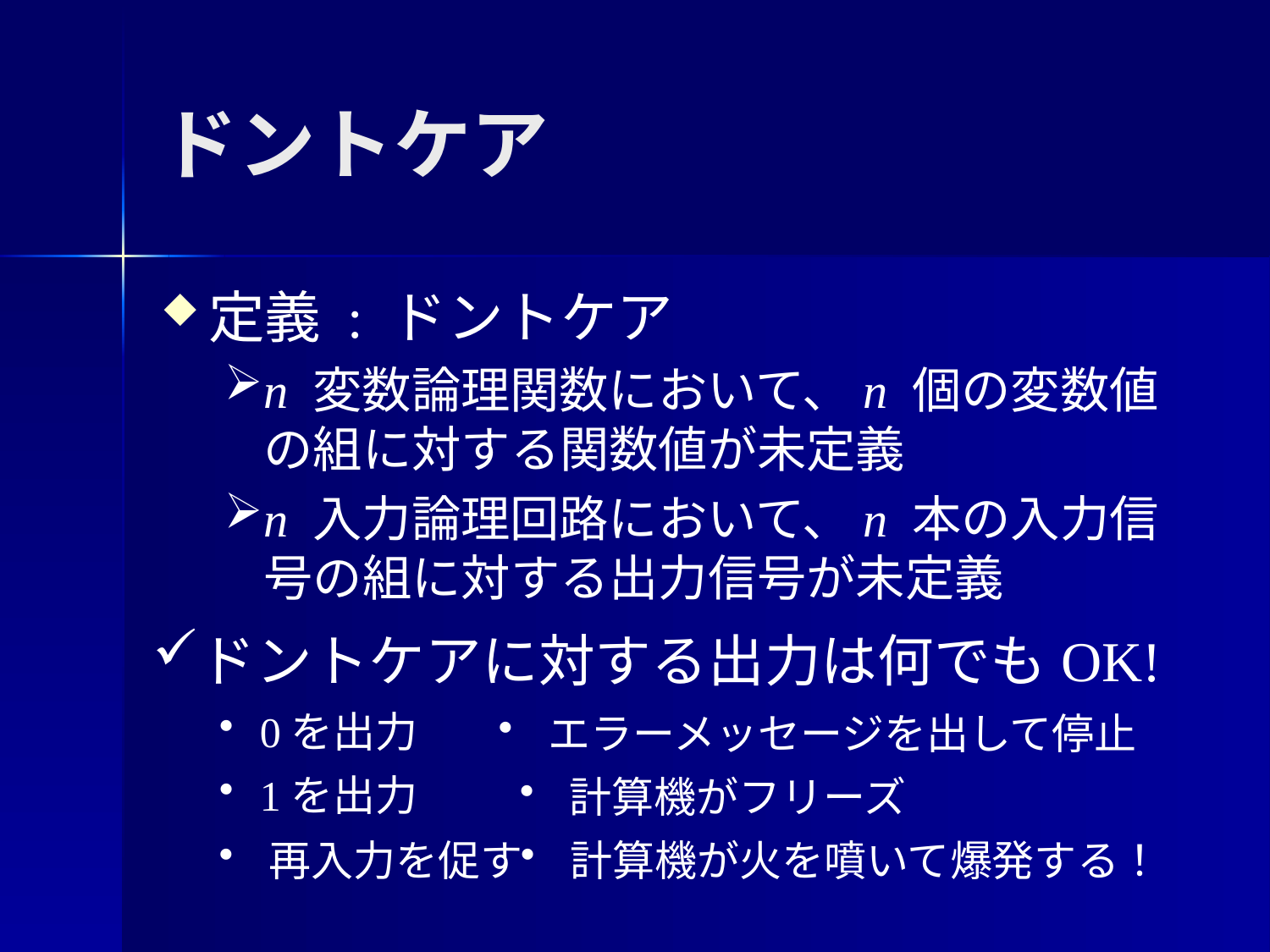

# ドントケア
定義 : ドントケア
n 変数論理関数において、n 個の変数値の組に対する関数値が未定義
n 入力論理回路において、n 本の入力信号の組に対する出力信号が未定義
ドントケアに対する出力は何でもOK!
 0を出力
 エラーメッセージを出して停止
 1を出力
 計算機がフリーズ
 再入力を促す
 計算機が火を噴いて爆発する！